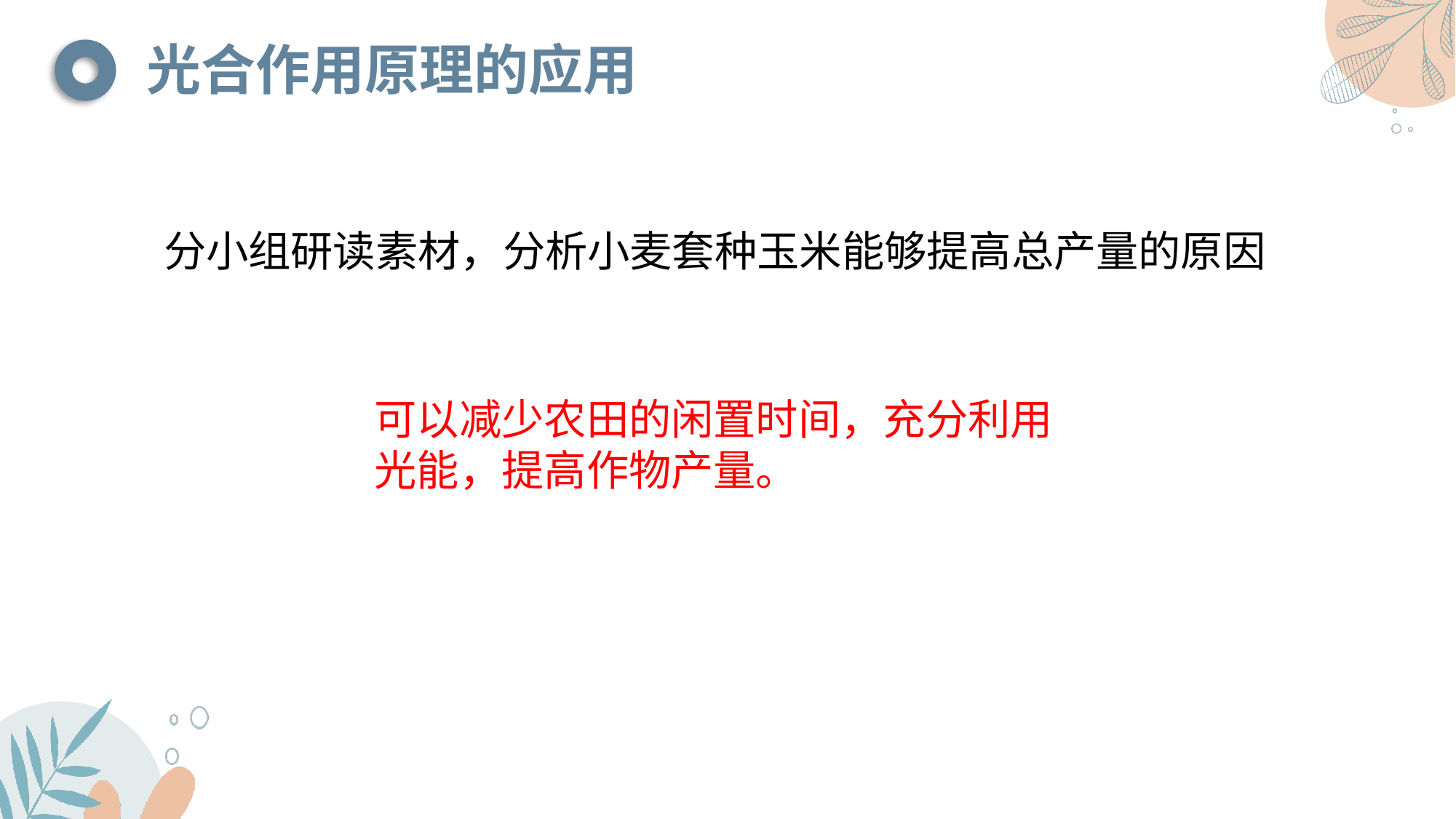

光合作用原理的应用
       分小组研读素材，分析小麦套种玉米能够提高总产量的原因
可以减少农田的闲置时间，充分利用光能，提高作物产量。